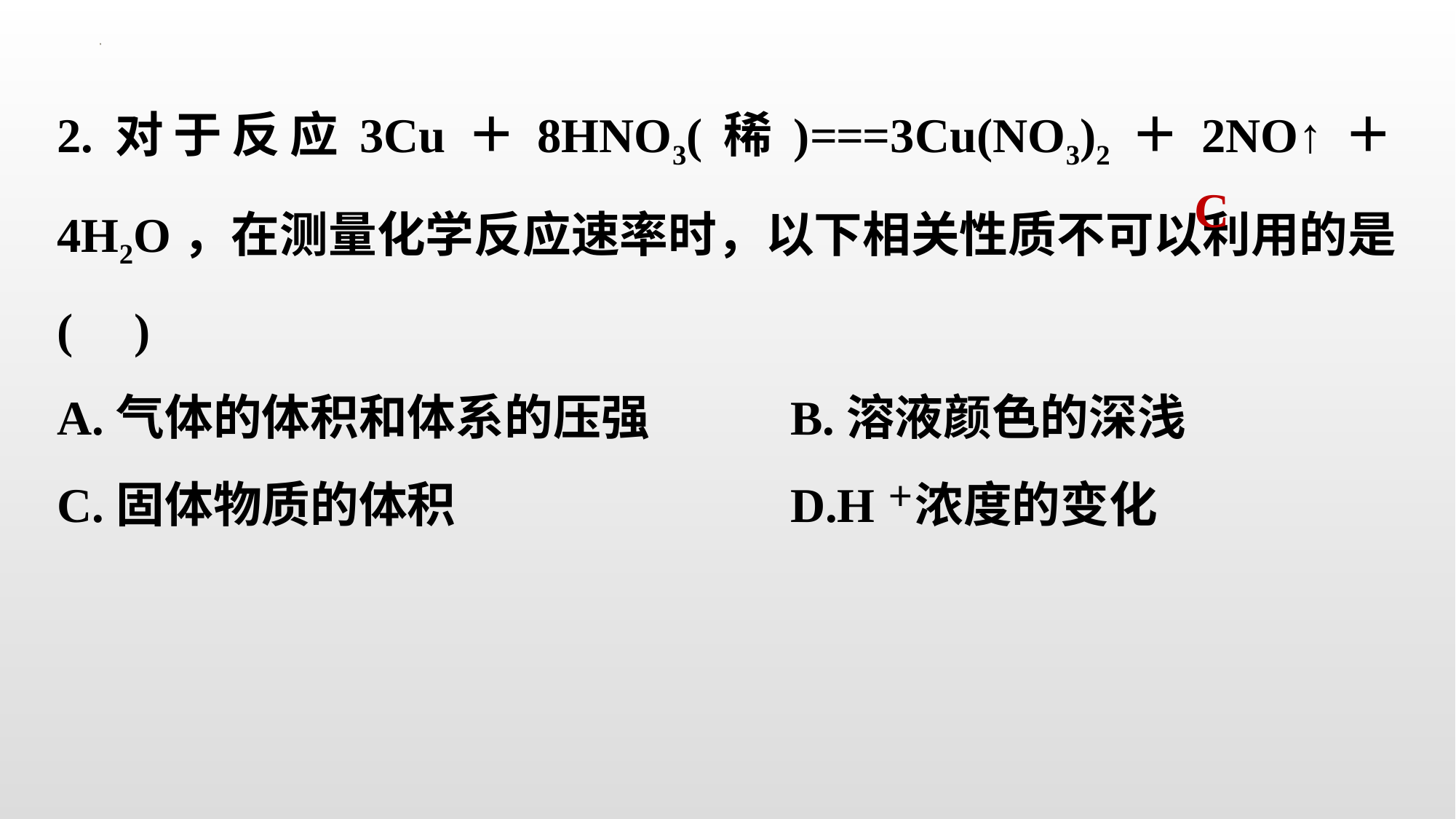

2.对于反应3Cu＋8HNO3(稀)===3Cu(NO3)2＋2NO↑＋4H2O，在测量化学反应速率时，以下相关性质不可以利用的是(     )
A.气体的体积和体系的压强	      B.溶液颜色的深浅
C.固体物质的体积			      D.H＋浓度的变化
C